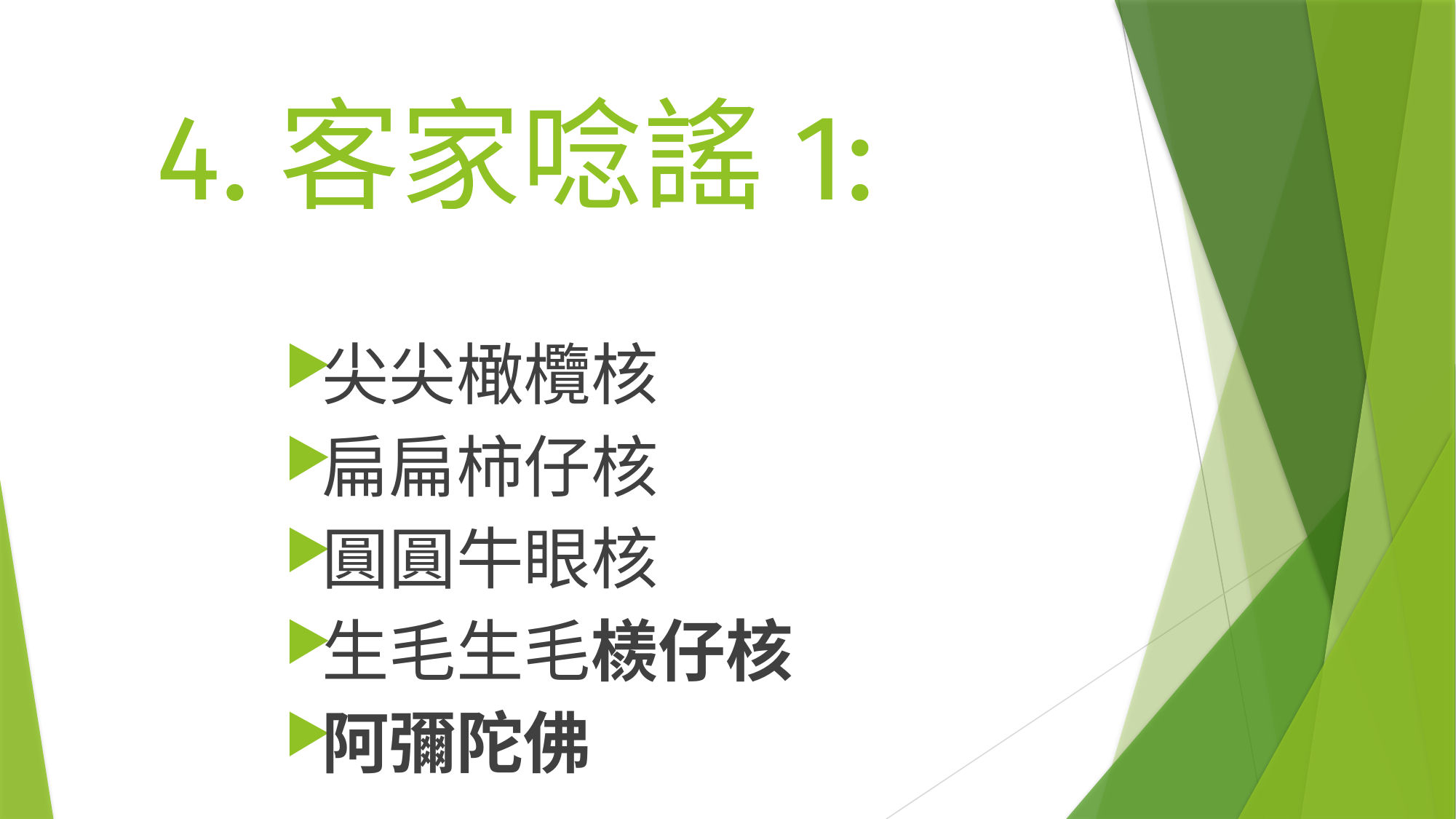

# 4.客家唸謠1:
尖尖橄欖核
扁扁柿仔核
圓圓牛眼核
生毛生毛檨仔核
阿彌陀佛